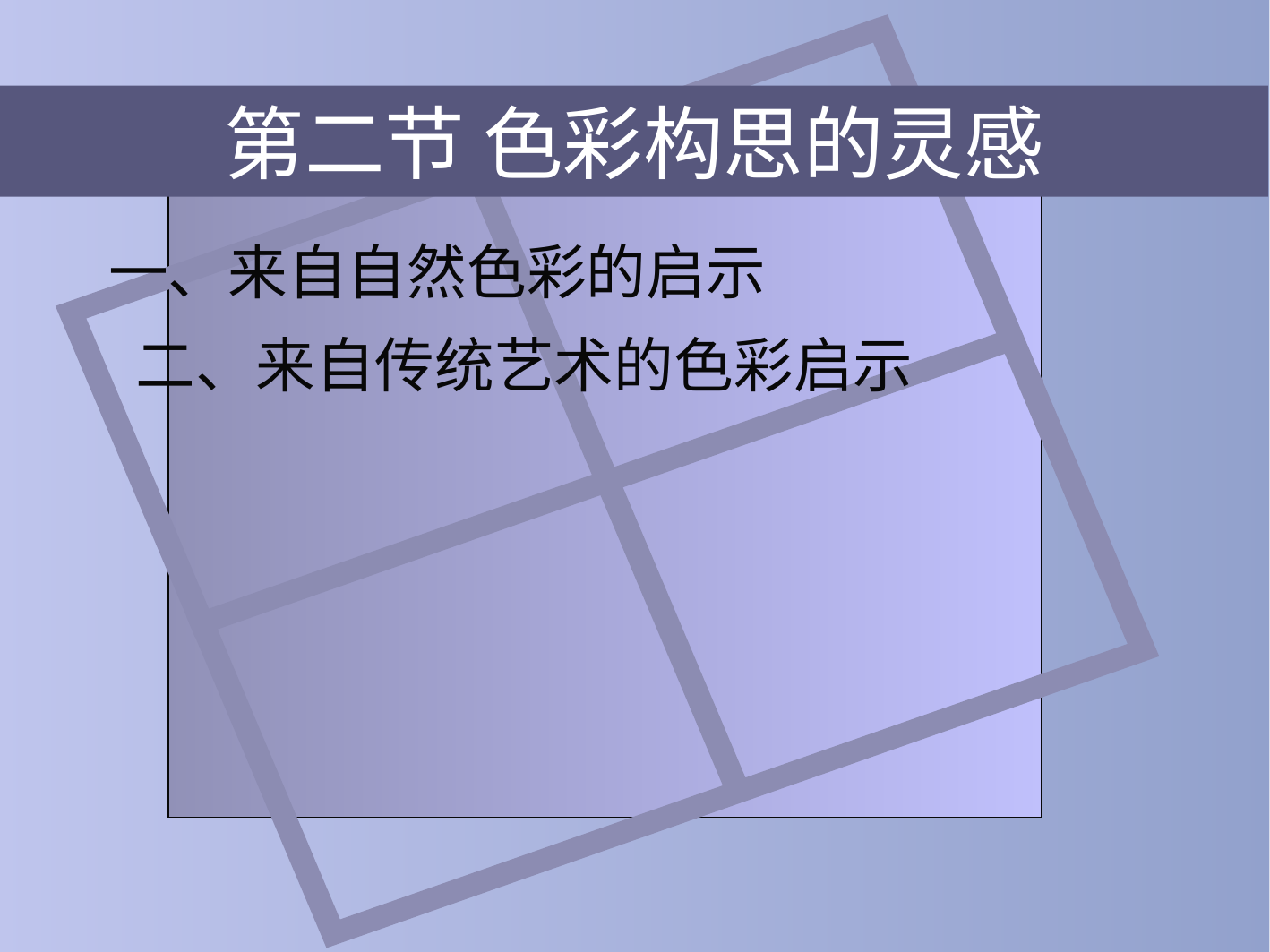

# 第二节 色彩构思的灵感
一、来自自然色彩的启示
 二、来自传统艺术的色彩启示